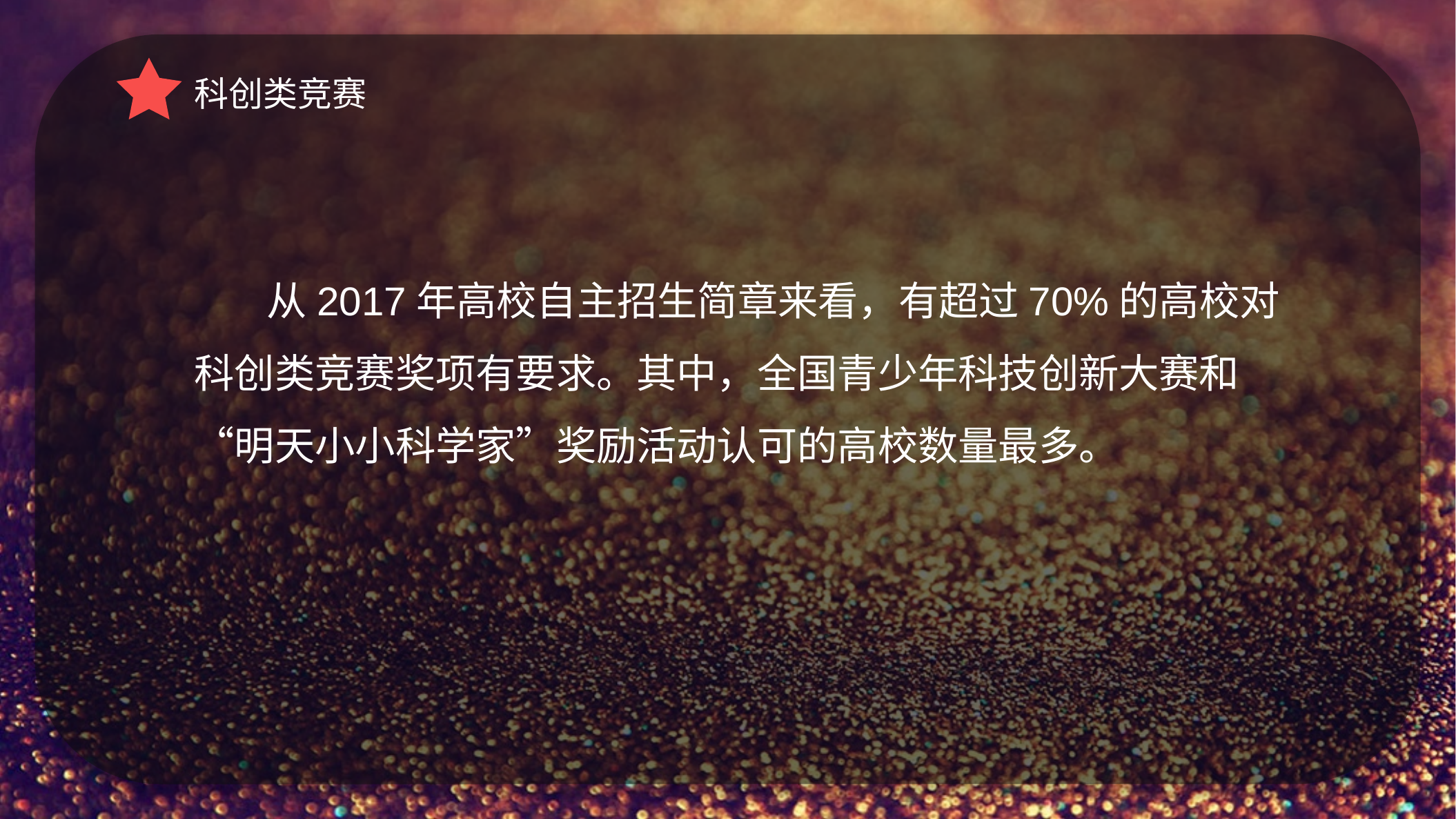

科创类竞赛
       从2017年高校自主招生简章来看，有超过70%的高校对科创类竞赛奖项有要求。其中，全国青少年科技创新大赛和“明天小小科学家”奖励活动认可的高校数量最多。